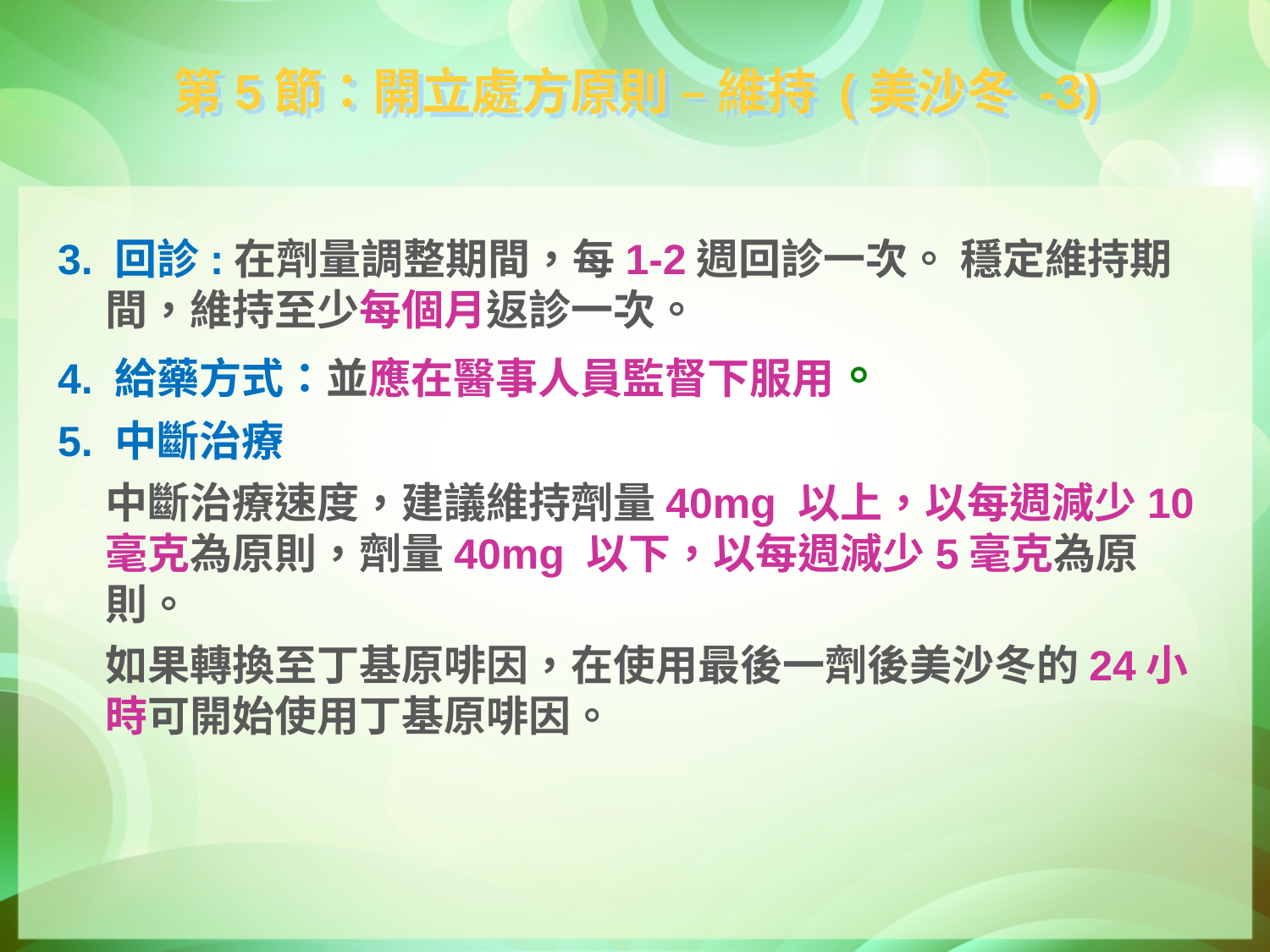

第5節：開立處方原則 – 維持 (美沙冬 -3)
3. 回診:在劑量調整期間，每1-2週回診一次。 穩定維持期間，維持至少每個月返診一次。
4. 給藥方式：並應在醫事人員監督下服用。
5. 中斷治療
	中斷治療速度，建議維持劑量40mg 以上，以每週減少10毫克為原則，劑量40mg 以下，以每週減少5毫克為原則。
	如果轉換至丁基原啡因，在使用最後一劑後美沙冬的24小時可開始使用丁基原啡因。